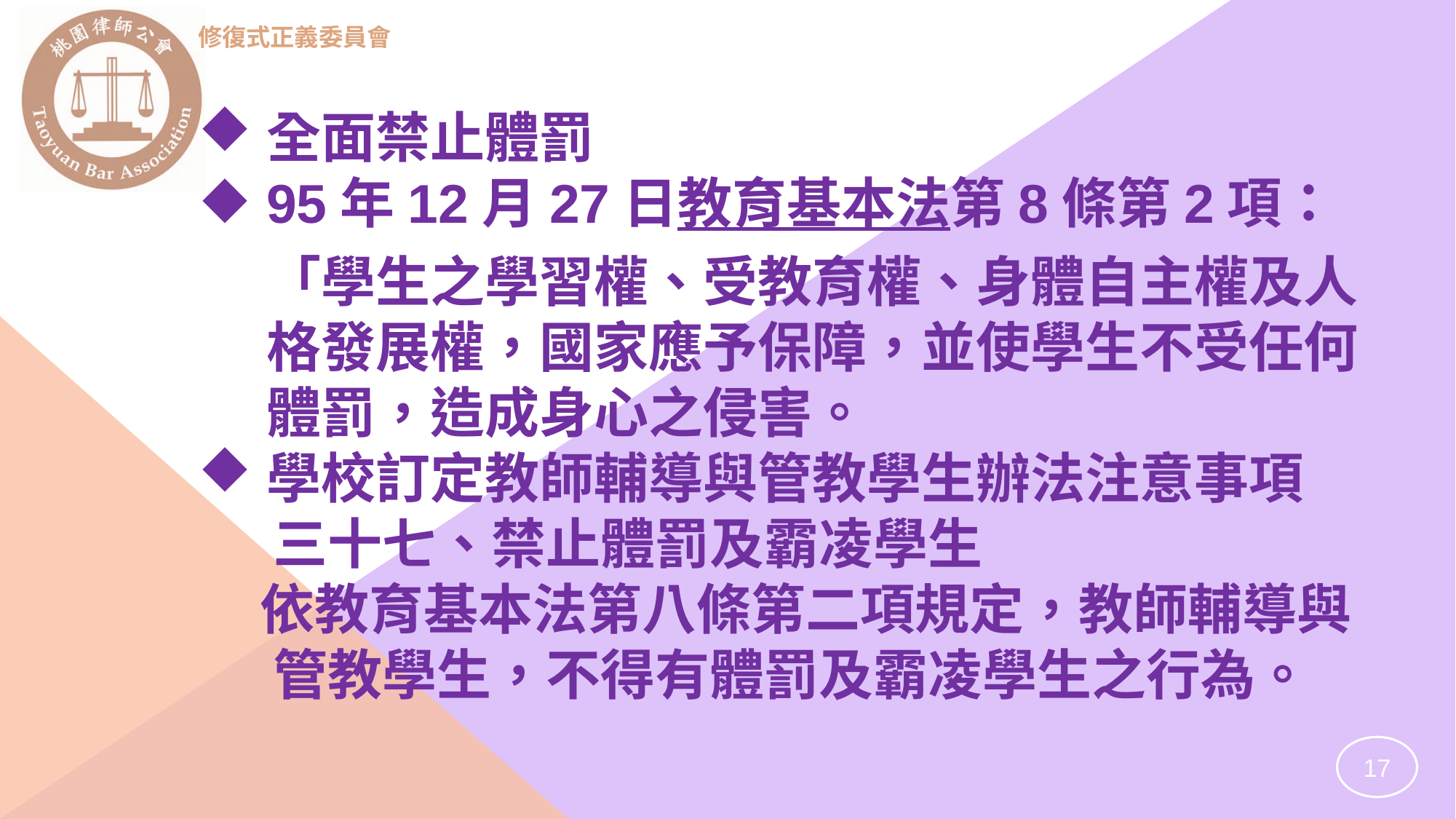

修復式正義委員會

#

全面禁止體罰
95年12月27日教育基本法第8條第2項：「學生之學習權、受教育權、身體自主權及人格發展權，國家應予保障，並使學生不受任何體罰，造成身心之侵害。
學校訂定教師輔導與管教學生辦法注意事項
     三十七、禁止體罰及霸凌學生
     依教育基本法第八條第二項規定，教師輔導與
     管教學生，不得有體罰及霸凌學生之行為。

17